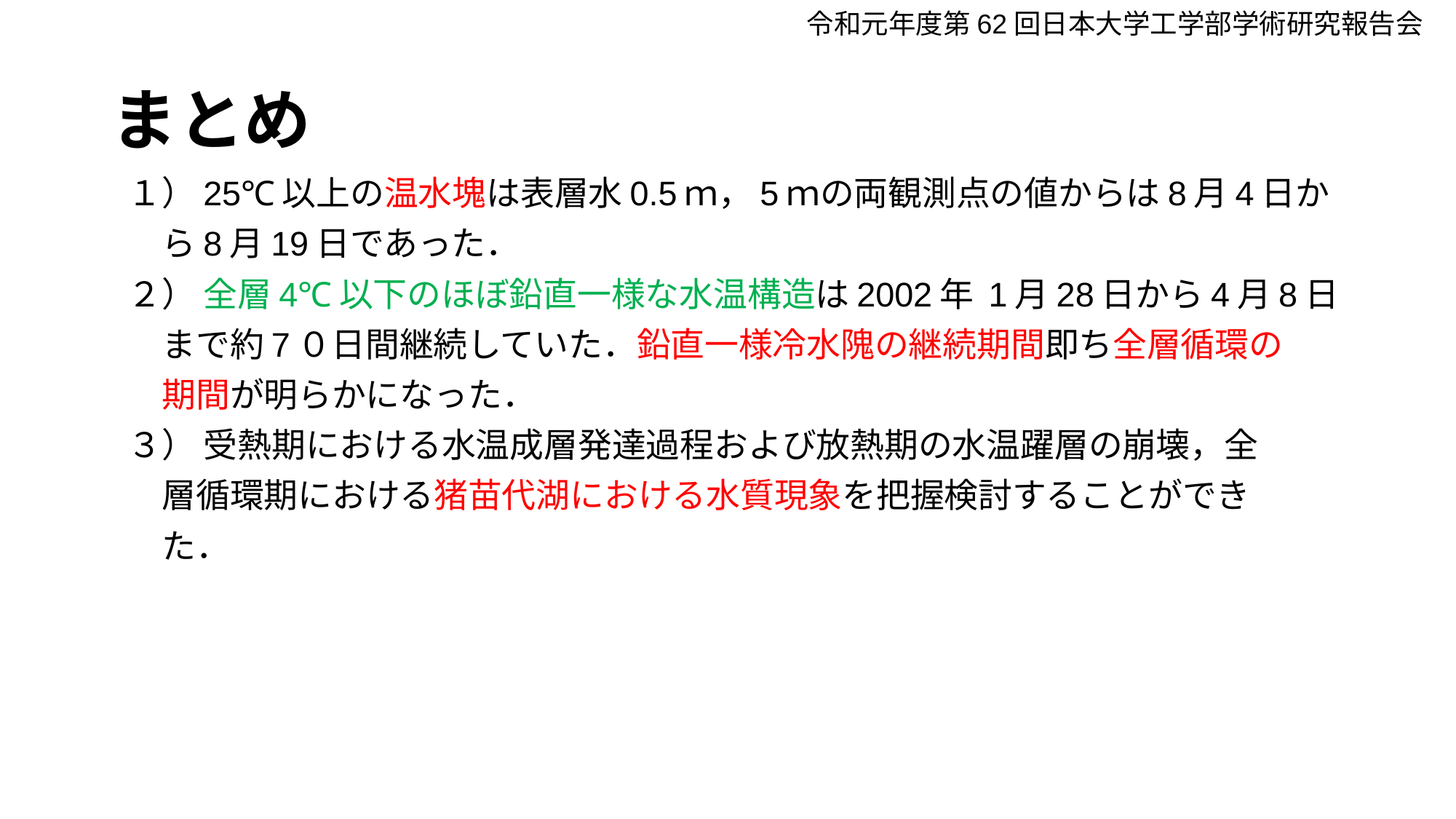

令和元年度第62回日本大学工学部学術研究報告会
# まとめ
１）25℃以上の温水塊は表層水0.5ｍ，5ｍの両観測点の値からは8月4日か
　ら8月19日であった．
２） 全層4℃以下のほぼ鉛直一様な水温構造は2002年 1月28日から4月8日
　まで約7０日間継続していた．鉛直一様冷水隗の継続期間即ち全層循環の
　期間が明らかになった．
３） 受熱期における水温成層発達過程および放熱期の水温躍層の崩壊，全
　層循環期における猪苗代湖における水質現象を把握検討することができ
　た．